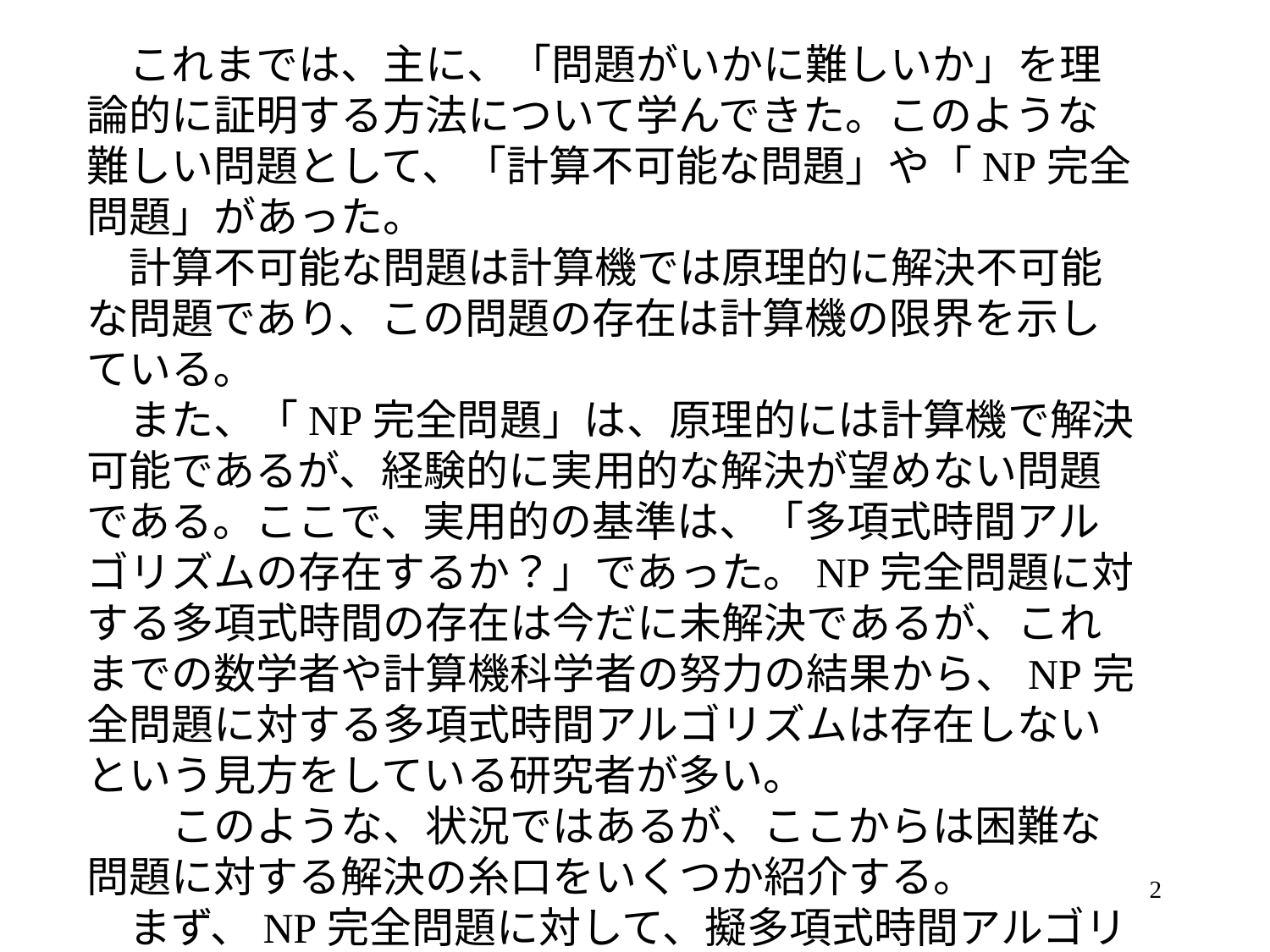

これまでは、主に、「問題がいかに難しいか」を理論的に証明する方法について学んできた。このような難しい問題として、「計算不可能な問題」や「NP完全問題」があった。
　計算不可能な問題は計算機では原理的に解決不可能な問題であり、この問題の存在は計算機の限界を示している｡
　また、「NP完全問題」は、原理的には計算機で解決可能であるが、経験的に実用的な解決が望めない問題である。ここで、実用的の基準は、「多項式時間アルゴリズムの存在するか？」であった。NP完全問題に対する多項式時間の存在は今だに未解決であるが、これまでの数学者や計算機科学者の努力の結果から、NP完全問題に対する多項式時間アルゴリズムは存在しないという見方をしている研究者が多い。
　　このような、状況ではあるが、ここからは困難な問題に対する解決の糸口をいくつか紹介する。
　まず、NP完全問題に対して、擬多項式時間アルゴリズムと呼ばれるものを紹介する。
2